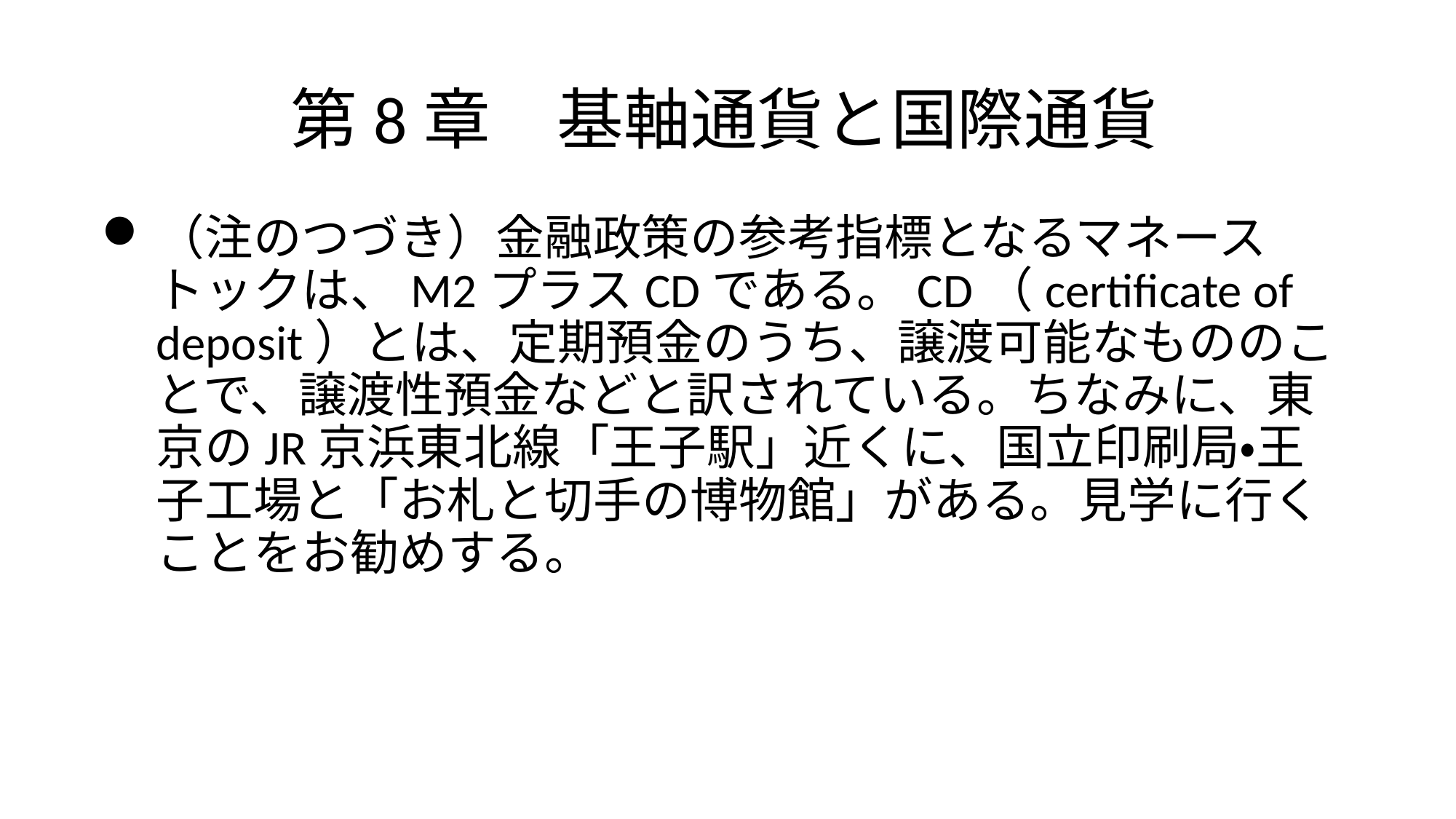

# 第8章　基軸通貨と国際通貨
（注のつづき）金融政策の参考指標となるマネーストックは、M2プラスCDである。CD（certificate of deposit）とは、定期預金のうち、譲渡可能なもののことで、譲渡性預金などと訳されている。ちなみに、東京のJR京浜東北線「王子駅」近くに、国立印刷局・王子工場と「お札と切手の博物館」がある。見学に行くことをお勧めする。